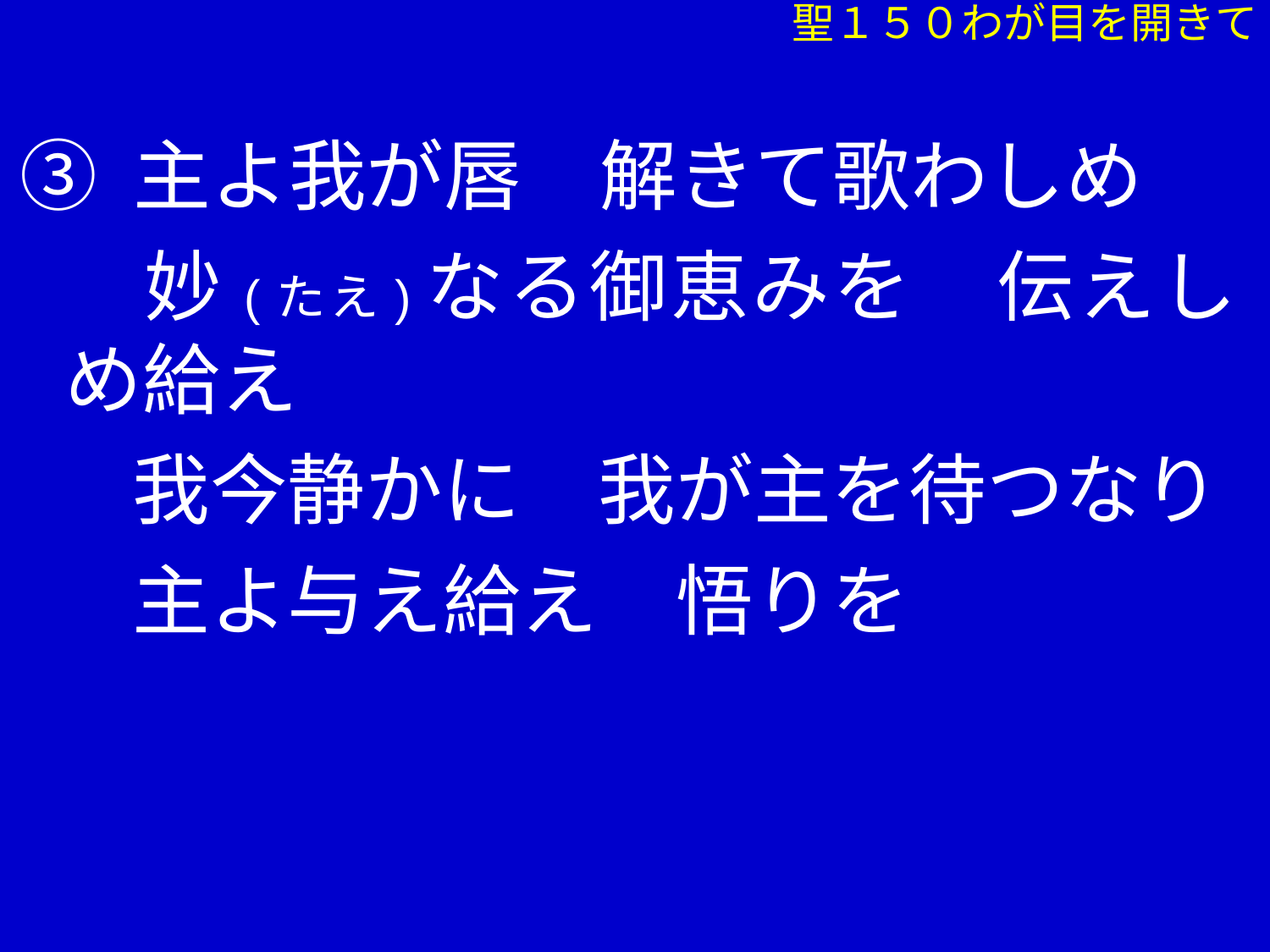

聖１５０わが目を開きて
③ 主よ我が唇　解きて歌わしめ
　  妙(たえ)なる御恵みを　伝えしめ給え
　  我今静かに　我が主を待つなり
　  主よ与え給え　悟りを